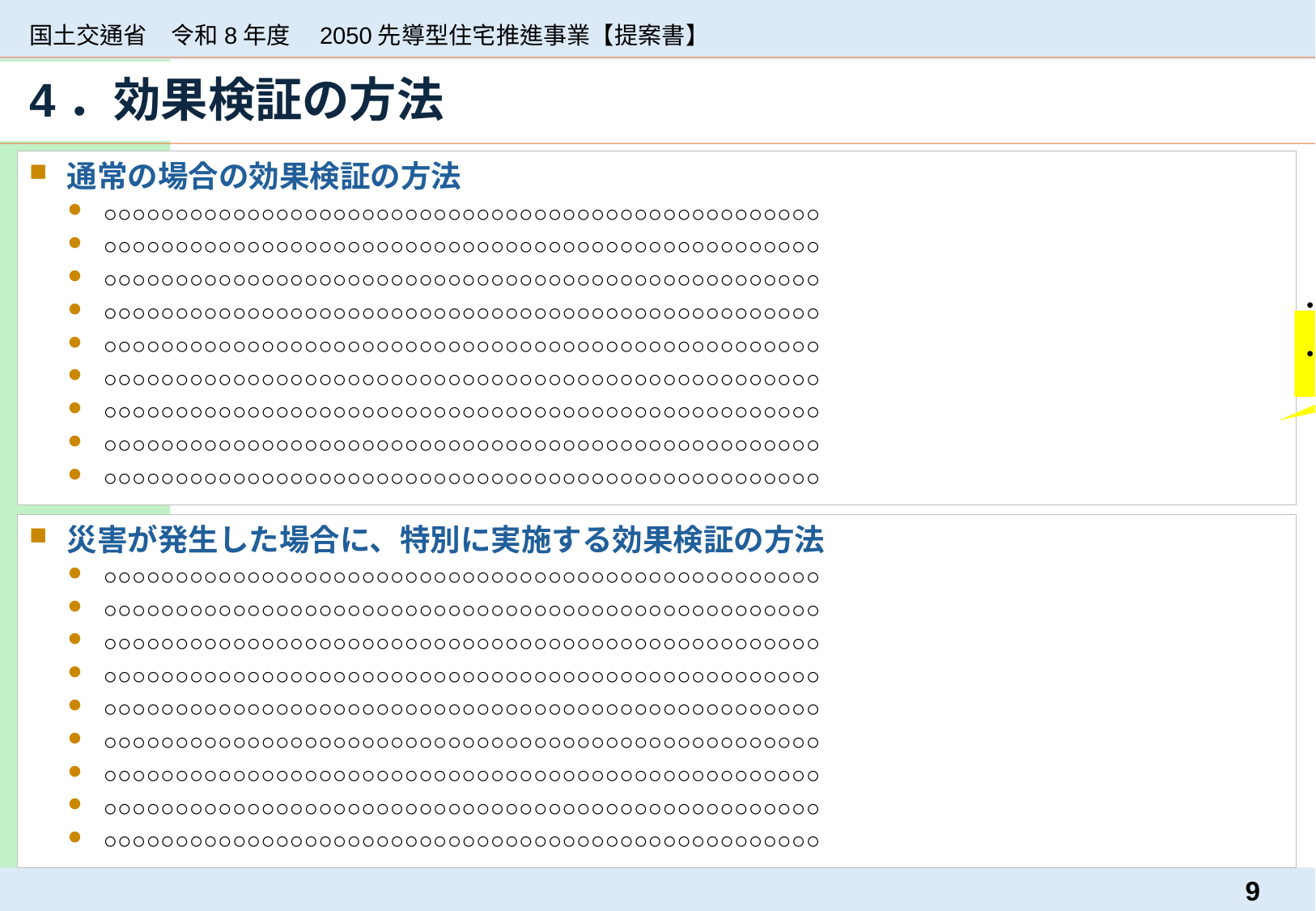

国土交通省　令和8年度　2050先導型住宅推進事業【提案書】
# 4．効果検証の方法
通常の場合の効果検証の方法
○○○○○○○○○○○○○○○○○○○○○○○○○○○○○○○○○○○○○○○○○○○○○○○○○○
○○○○○○○○○○○○○○○○○○○○○○○○○○○○○○○○○○○○○○○○○○○○○○○○○○
○○○○○○○○○○○○○○○○○○○○○○○○○○○○○○○○○○○○○○○○○○○○○○○○○○
○○○○○○○○○○○○○○○○○○○○○○○○○○○○○○○○○○○○○○○○○○○○○○○○○○
○○○○○○○○○○○○○○○○○○○○○○○○○○○○○○○○○○○○○○○○○○○○○○○○○○
○○○○○○○○○○○○○○○○○○○○○○○○○○○○○○○○○○○○○○○○○○○○○○○○○○
○○○○○○○○○○○○○○○○○○○○○○○○○○○○○○○○○○○○○○○○○○○○○○○○○○
○○○○○○○○○○○○○○○○○○○○○○○○○○○○○○○○○○○○○○○○○○○○○○○○○○
○○○○○○○○○○○○○○○○○○○○○○○○○○○○○○○○○○○○○○○○○○○○○○○○○○
枠内に収めてください。
このページは増やさず、1枚に収めてください。
災害が発生した場合に、特別に実施する効果検証の方法
○○○○○○○○○○○○○○○○○○○○○○○○○○○○○○○○○○○○○○○○○○○○○○○○○○
○○○○○○○○○○○○○○○○○○○○○○○○○○○○○○○○○○○○○○○○○○○○○○○○○○
○○○○○○○○○○○○○○○○○○○○○○○○○○○○○○○○○○○○○○○○○○○○○○○○○○
○○○○○○○○○○○○○○○○○○○○○○○○○○○○○○○○○○○○○○○○○○○○○○○○○○
○○○○○○○○○○○○○○○○○○○○○○○○○○○○○○○○○○○○○○○○○○○○○○○○○○
○○○○○○○○○○○○○○○○○○○○○○○○○○○○○○○○○○○○○○○○○○○○○○○○○○
○○○○○○○○○○○○○○○○○○○○○○○○○○○○○○○○○○○○○○○○○○○○○○○○○○
○○○○○○○○○○○○○○○○○○○○○○○○○○○○○○○○○○○○○○○○○○○○○○○○○○
○○○○○○○○○○○○○○○○○○○○○○○○○○○○○○○○○○○○○○○○○○○○○○○○○○
9